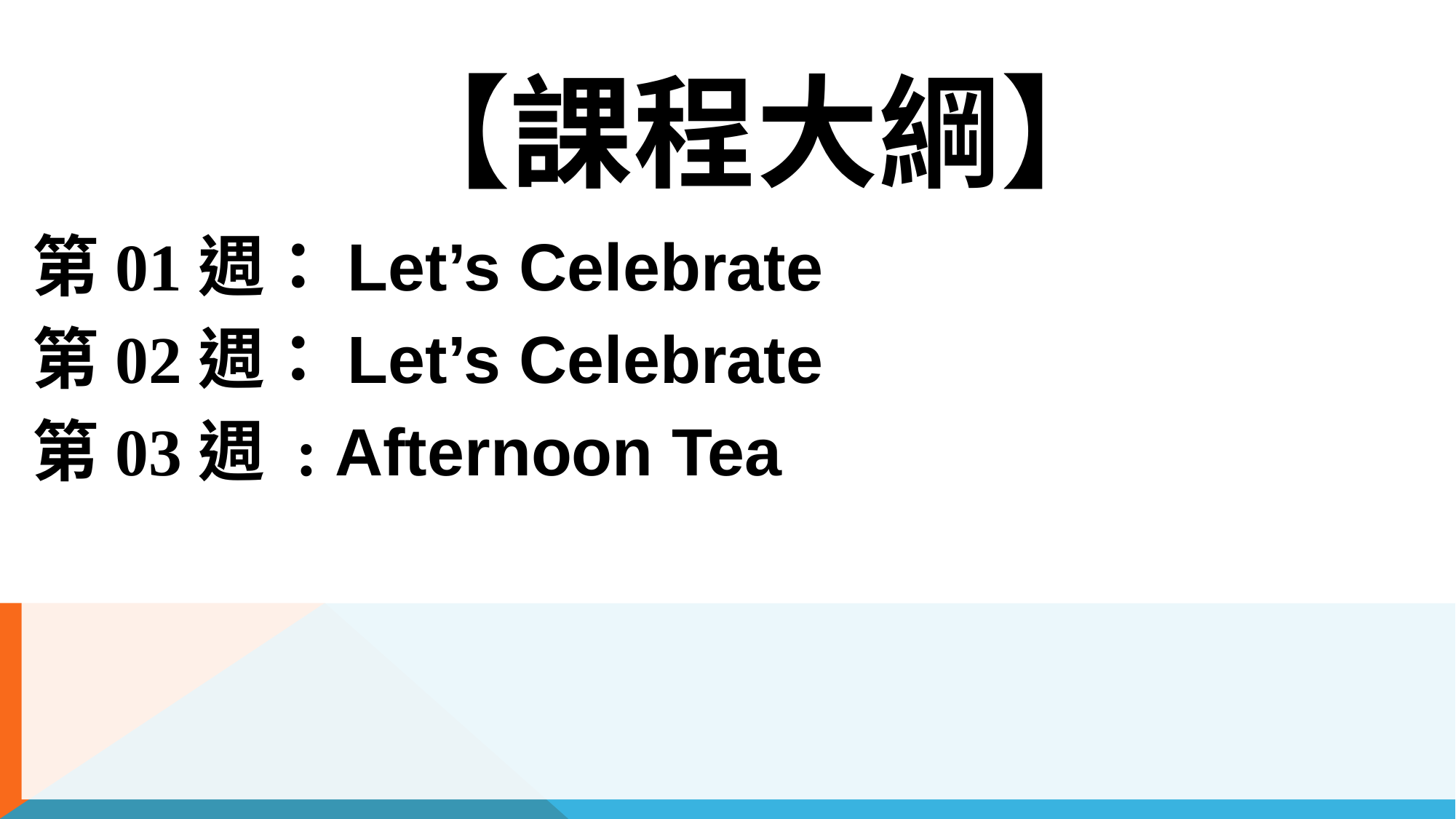

# 【課程大綱】
第01週：Let’s Celebrate
第02週：Let’s Celebrate
第03週 : Afternoon Tea